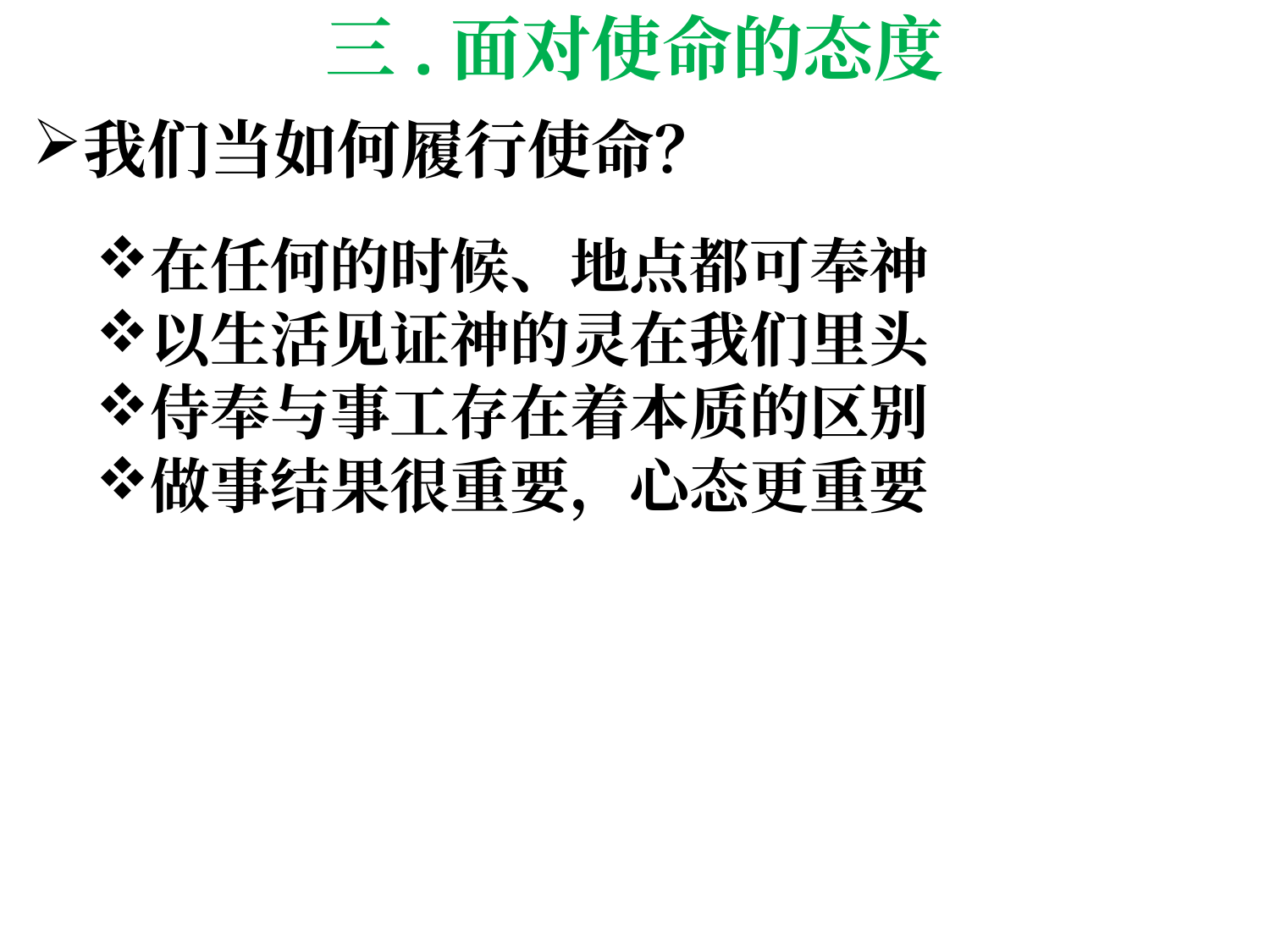

# 三.面对使命的态度
我们当如何履行使命？

在任何的时候、地点都可奉神
以生活见证神的灵在我们里头
侍奉与事工存在着本质的区别
做事结果很重要，心态更重要